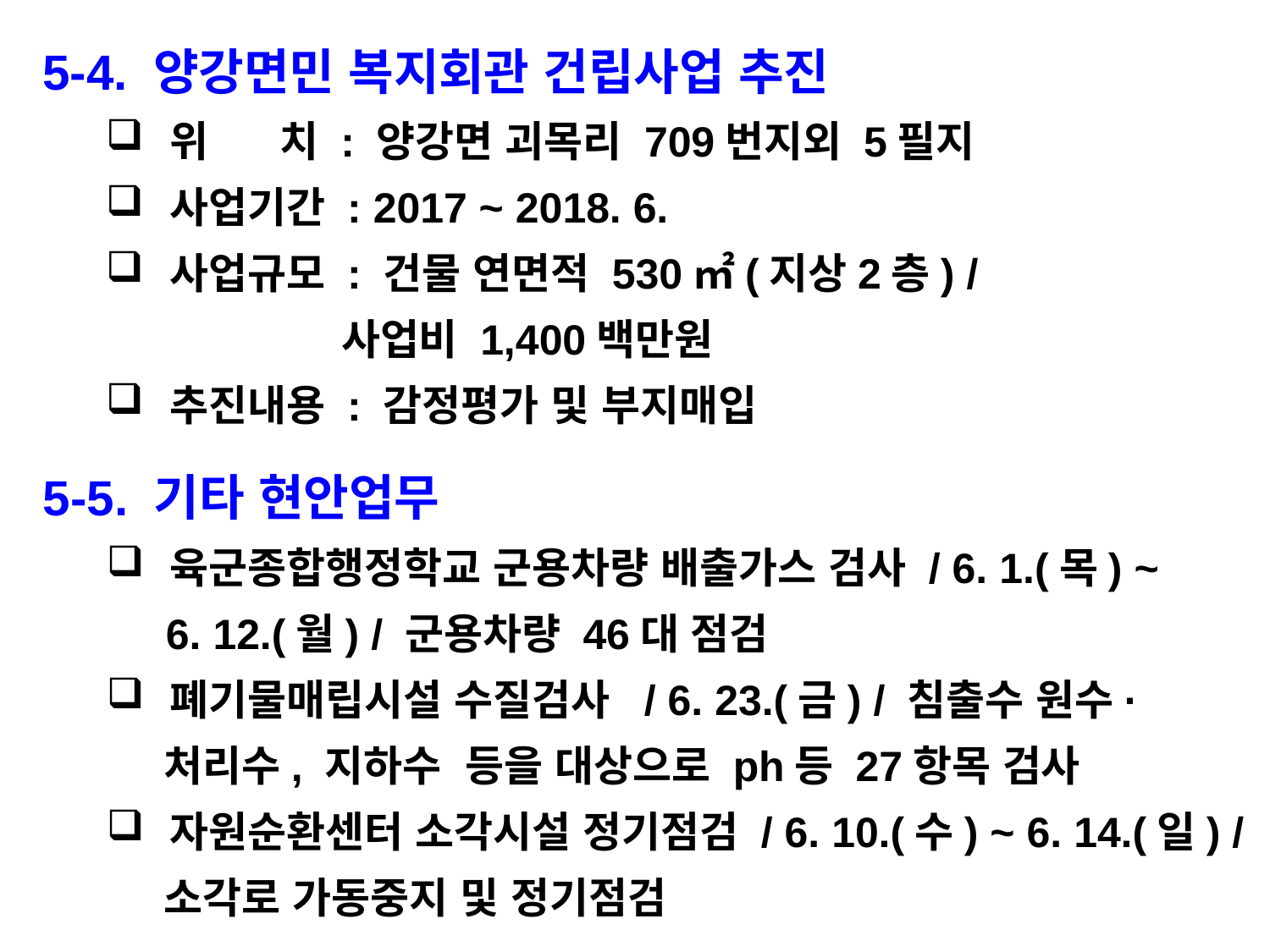

5-4. 양강면민 복지회관 건립사업 추진
위      치 : 양강면 괴목리 709번지외 5필지
사업기간 : 2017 ~ 2018. 6.
사업규모 : 건물 연면적 530㎡(지상2층) /
                   사업비 1,400백만원
추진내용 : 감정평가 및 부지매입

5-5. 기타 현안업무
육군종합행정학교 군용차량 배출가스 검사 / 6. 1.(목) ~
     6. 12.(월) / 군용차량 46대 점검
폐기물매립시설 수질검사  / 6. 23.(금) / 침출수 원수·
    처리수, 지하수  등을 대상으로 ph등 27항목 검사
자원순환센터 소각시설 정기점검 / 6. 10.(수) ~ 6. 14.(일) /
    소각로 가동중지 및 정기점검